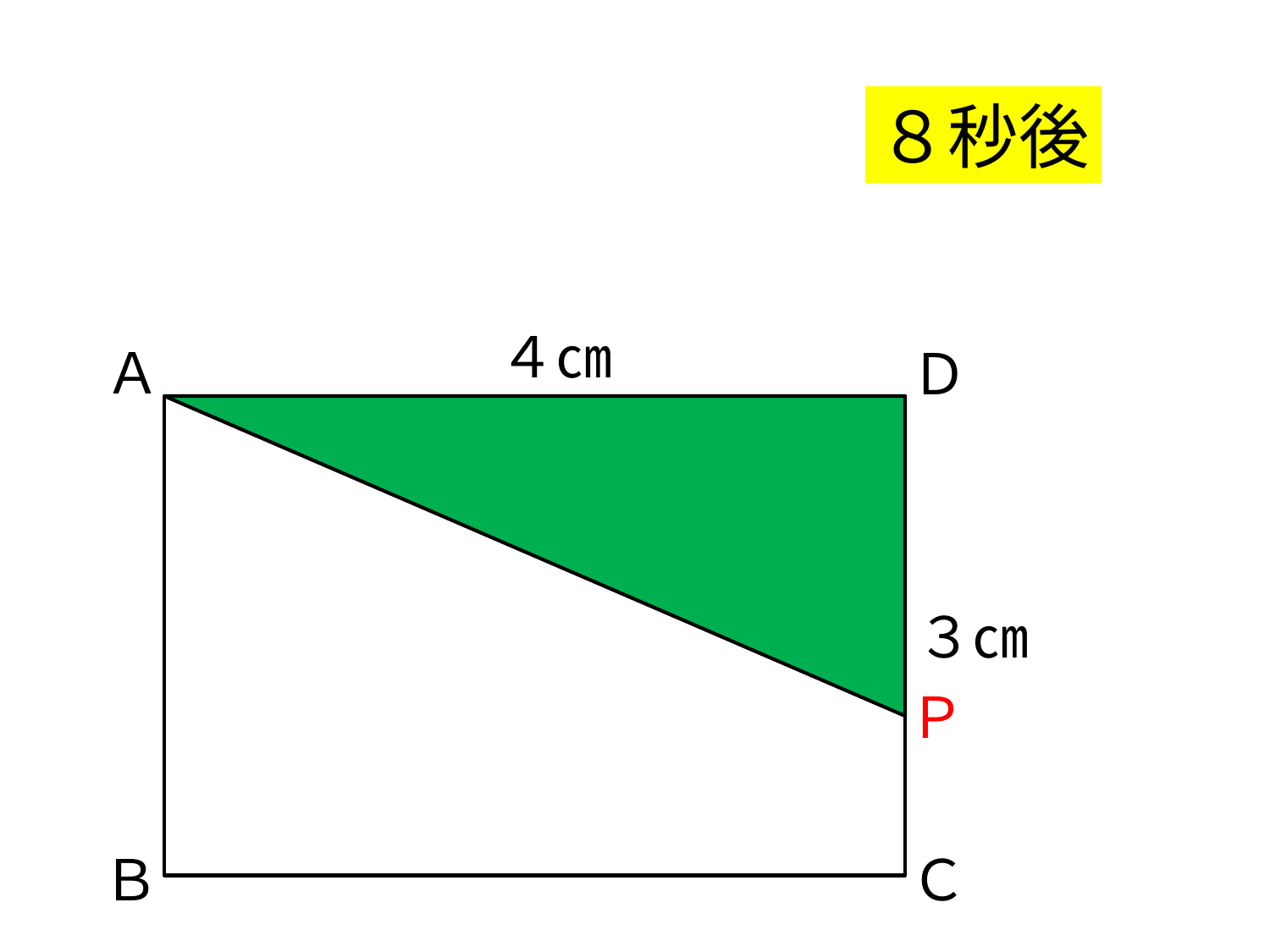

# 問　題
８秒後
４㎝
Ａ
Ｄ

３㎝
Ｐ
Ｂ
Ｃ